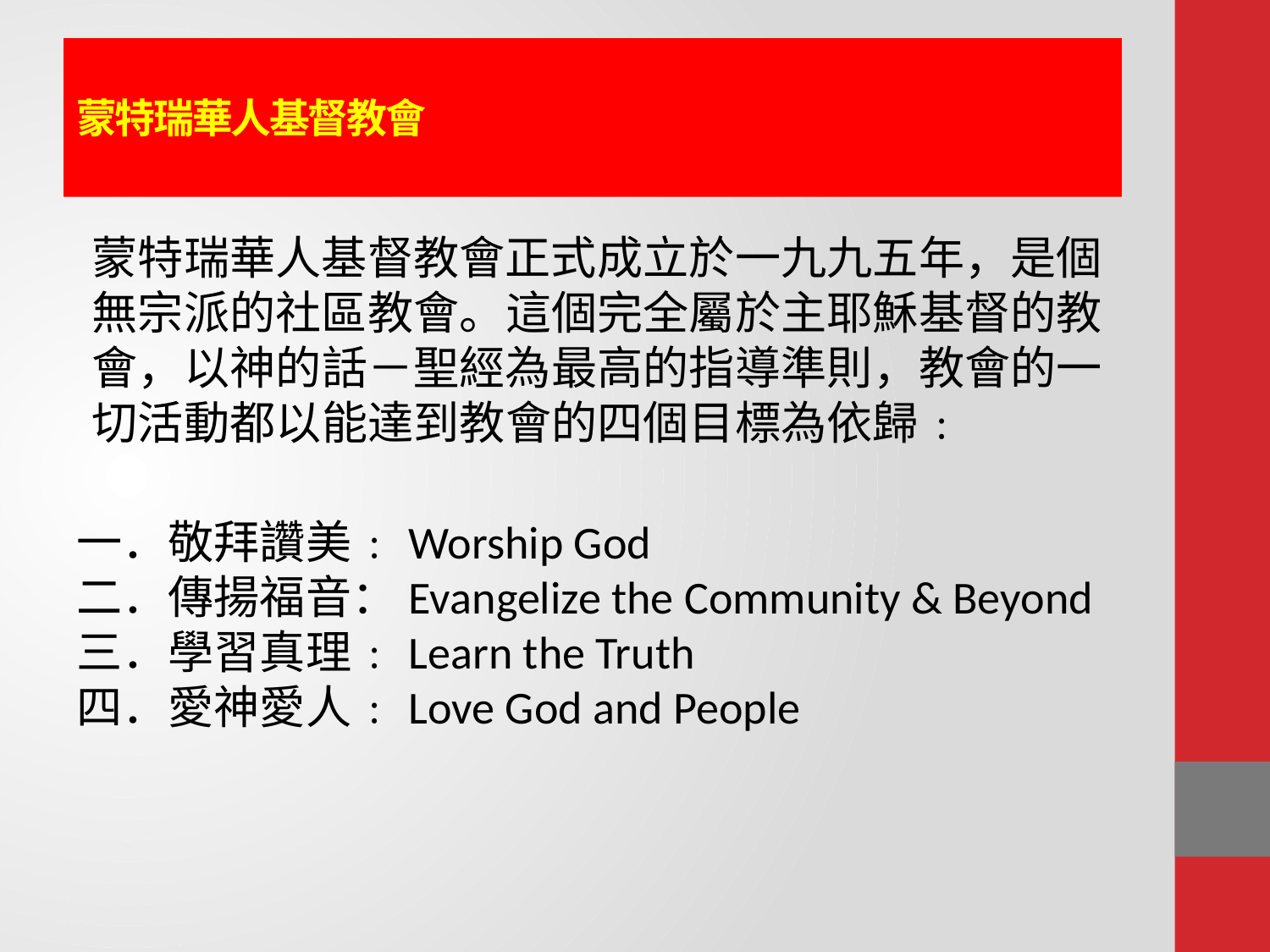

# 蒙特瑞華人基督教會
蒙特瑞華人基督教會正式成立於一九九五年，是個無宗派的社區教會。這個完全屬於主耶穌基督的教會，以神的話－聖經為最高的指導準則，教會的一切活動都以能達到教會的四個目標為依歸﹕
一．敬拜讚美﹕Worship God
二．傳揚福音：Evangelize the Community & Beyond
三．學習真理﹕Learn the Truth
四．愛神愛人﹕Love God and People